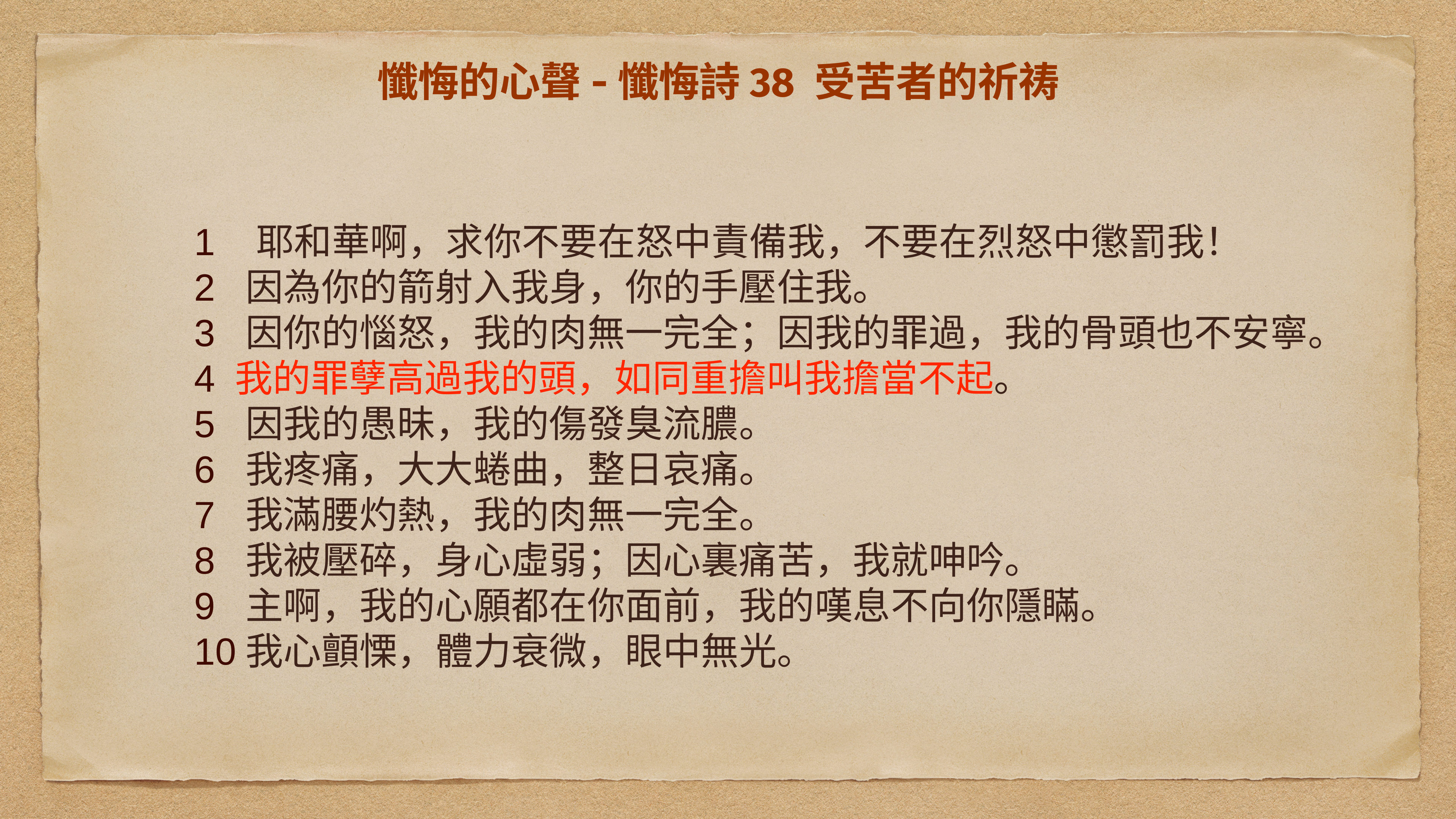

# 懺悔的心聲-懺悔詩38 受苦者的祈祷
1   耶和華啊，求你不要在怒中責備我，不要在烈怒中懲罰我！
2  因為你的箭射入我身，你的手壓住我。
3  因你的惱怒，我的肉無一完全；因我的罪過，我的骨頭也不安寧。
4 我的罪孽高過我的頭，如同重擔叫我擔當不起。
5  因我的愚昧，我的傷發臭流膿。
6  我疼痛，大大蜷曲，整日哀痛。
7  我滿腰灼熱，我的肉無一完全。
8  我被壓碎，身心虛弱；因心裏痛苦，我就呻吟。
9  主啊，我的心願都在你面前，我的嘆息不向你隱瞞。
10我心顫慄，體力衰微，眼中無光。